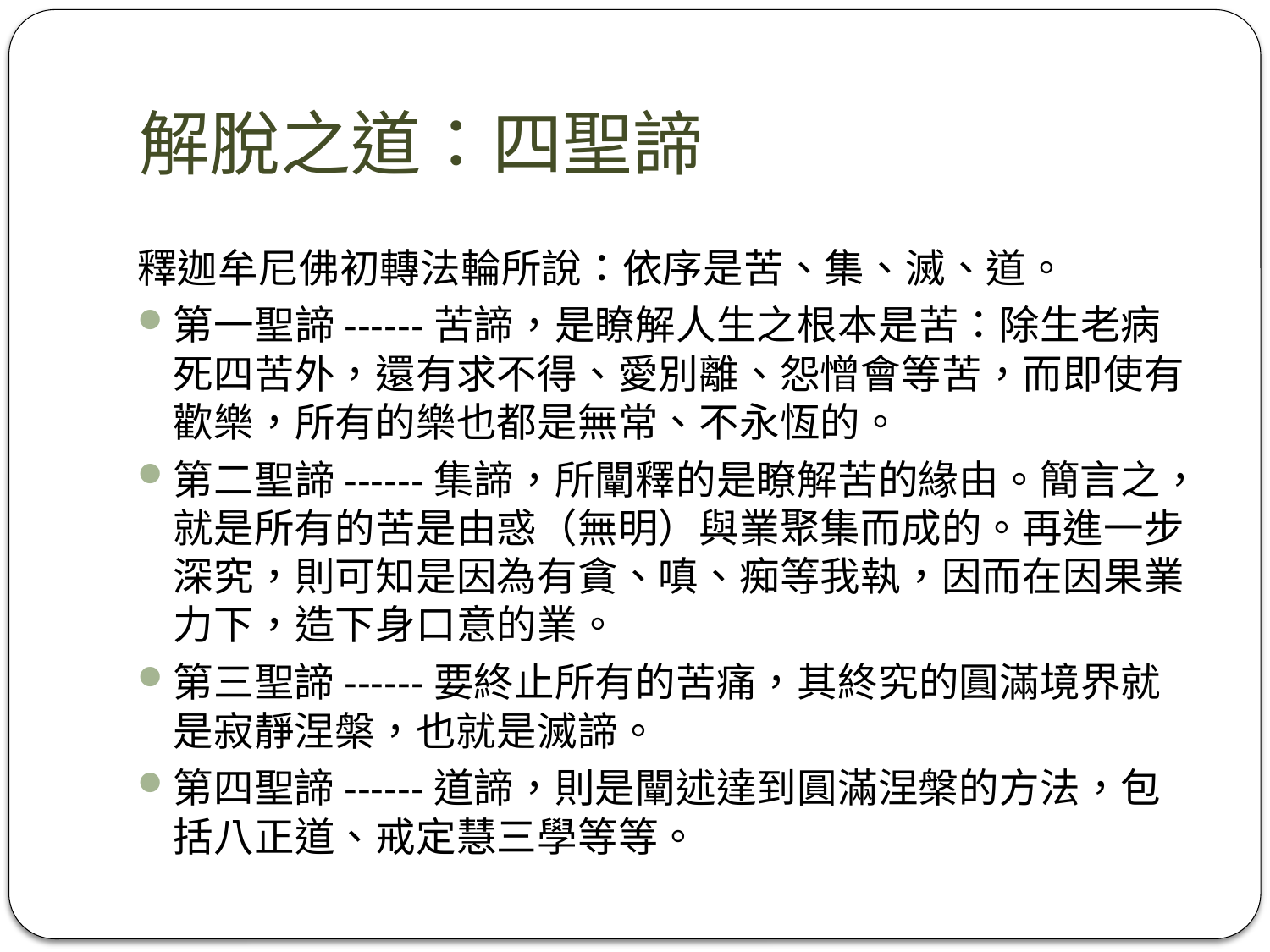

# 解脫之道：四聖諦
釋迦牟尼佛初轉法輪所說：依序是苦、集、滅、道。
第一聖諦------苦諦，是瞭解人生之根本是苦：除生老病死四苦外，還有求不得、愛別離、怨憎會等苦，而即使有歡樂，所有的樂也都是無常、不永恆的。
第二聖諦------集諦，所闡釋的是瞭解苦的緣由。簡言之，就是所有的苦是由惑（無明）與業聚集而成的。再進一步深究，則可知是因為有貪、嗔、痴等我執，因而在因果業力下，造下身口意的業。
第三聖諦------要終止所有的苦痛，其終究的圓滿境界就是寂靜涅槃，也就是滅諦。
第四聖諦------道諦，則是闡述達到圓滿涅槃的方法，包括八正道、戒定慧三學等等。